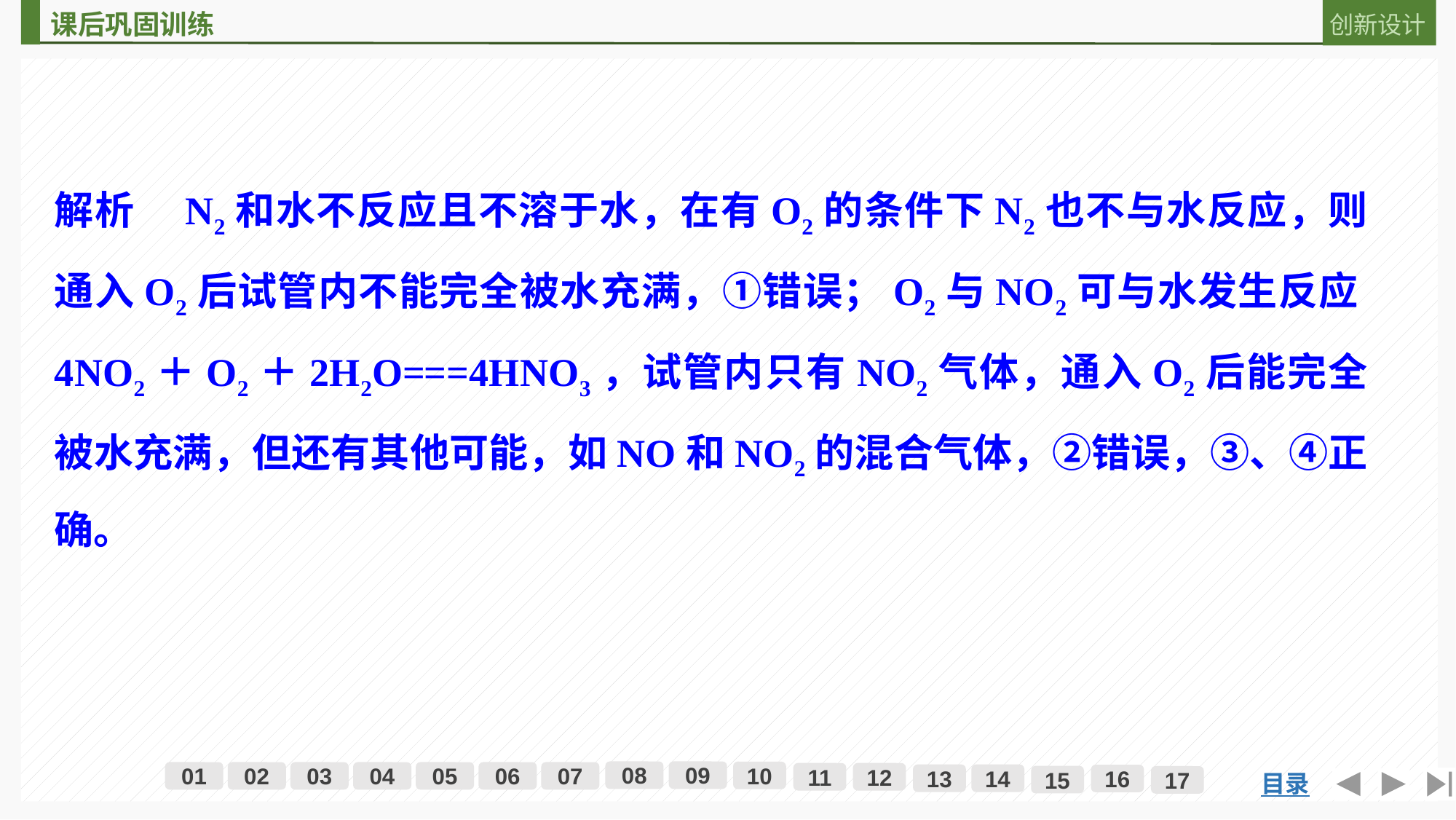

解析　N2和水不反应且不溶于水，在有O2的条件下N2也不与水反应，则通入O2后试管内不能完全被水充满，①错误；O2与NO2可与水发生反应4NO2＋O2＋2H2O===4HNO3，试管内只有NO2气体，通入O2后能完全被水充满，但还有其他可能，如NO和NO2的混合气体，②错误，③、④正确。